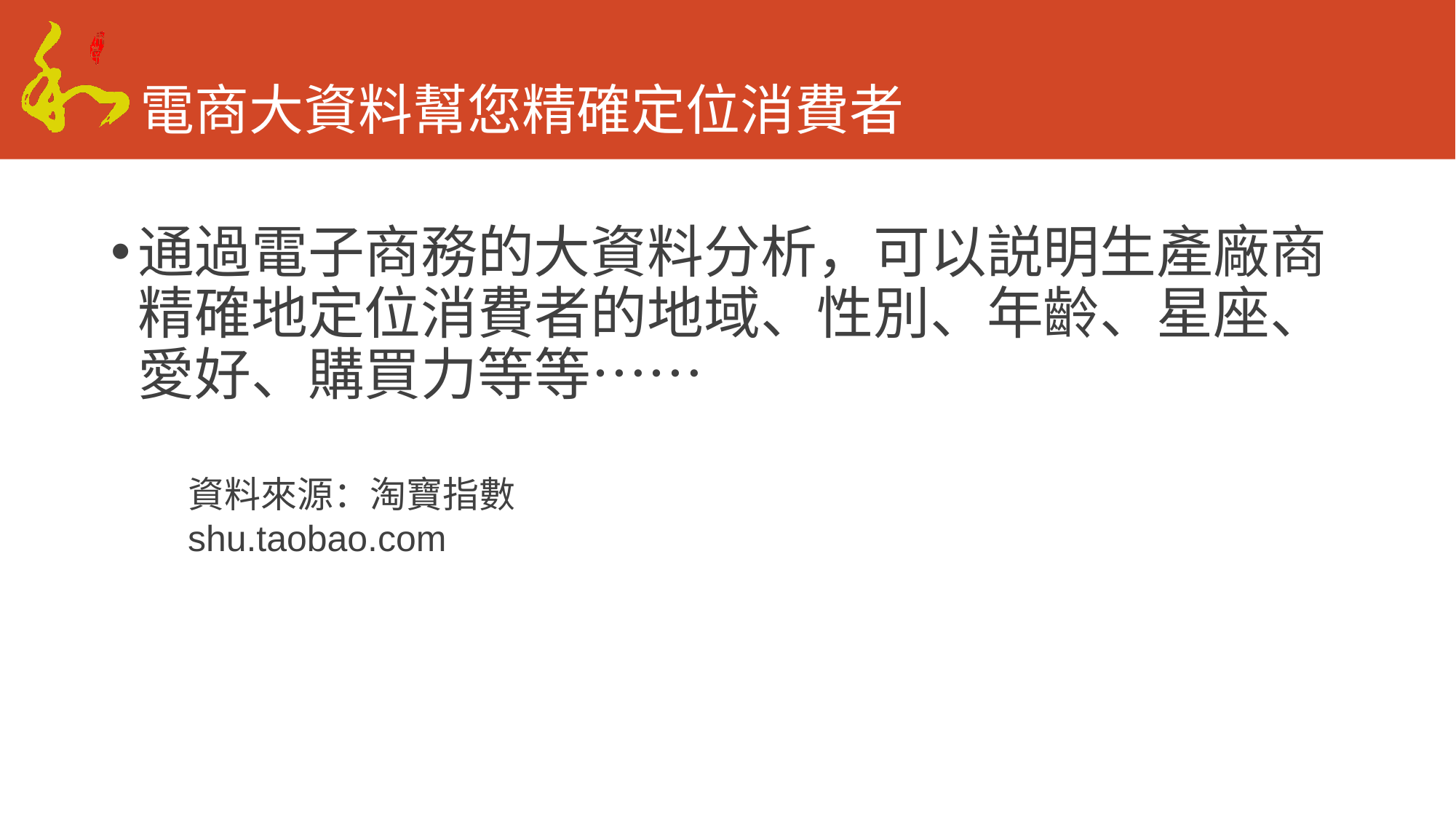

# 電商大資料幫您精確定位消費者
通過電子商務的大資料分析，可以説明生產廠商精確地定位消費者的地域、性別、年齡、星座、愛好、購買力等等……
資料來源：淘寶指數shu.taobao.com